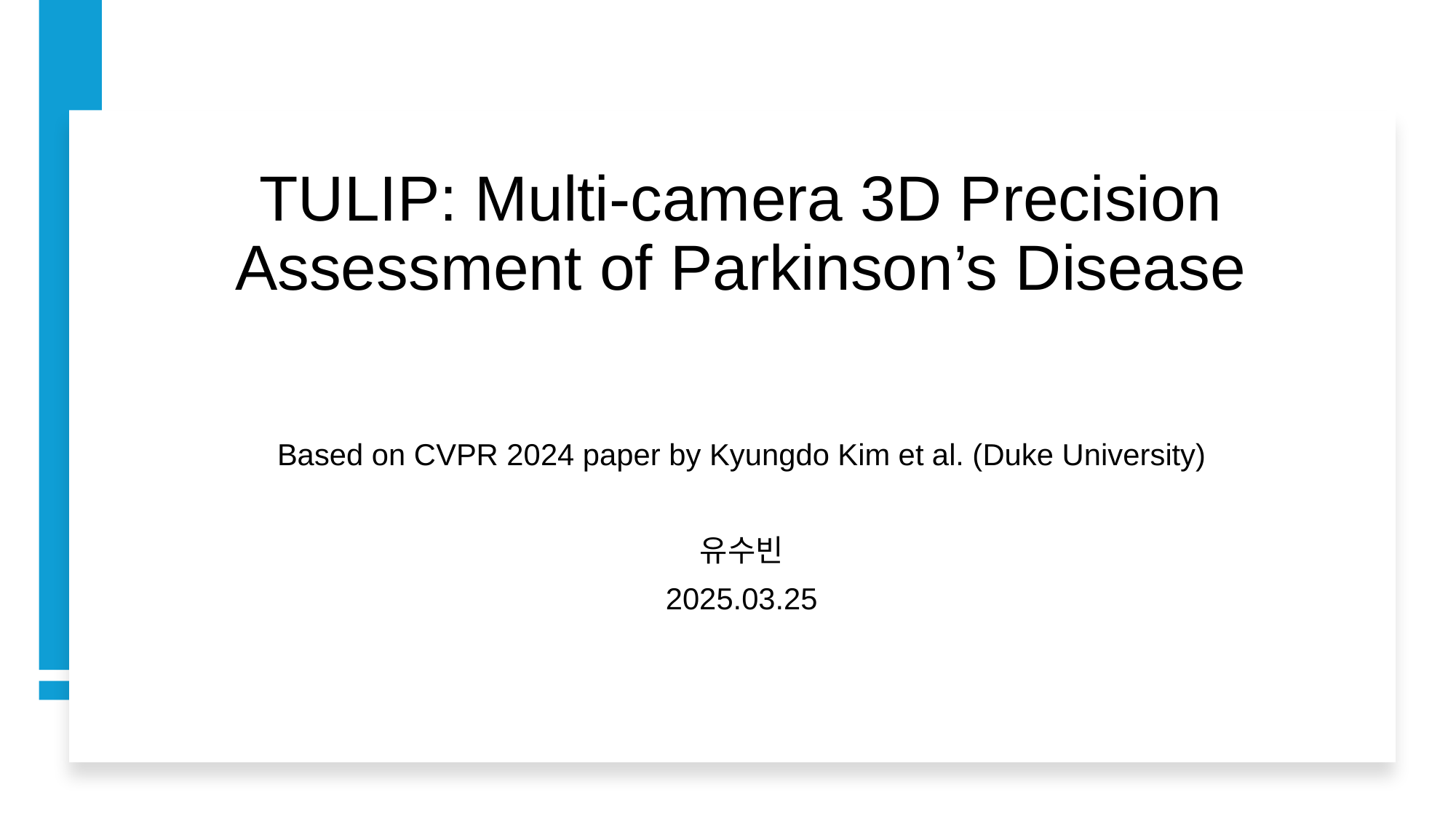

# TULIP: Multi-camera 3D Precision Assessment of Parkinson’s Disease

Based on CVPR 2024 paper by Kyungdo Kim et al. (Duke University)

유수빈
2025.03.25